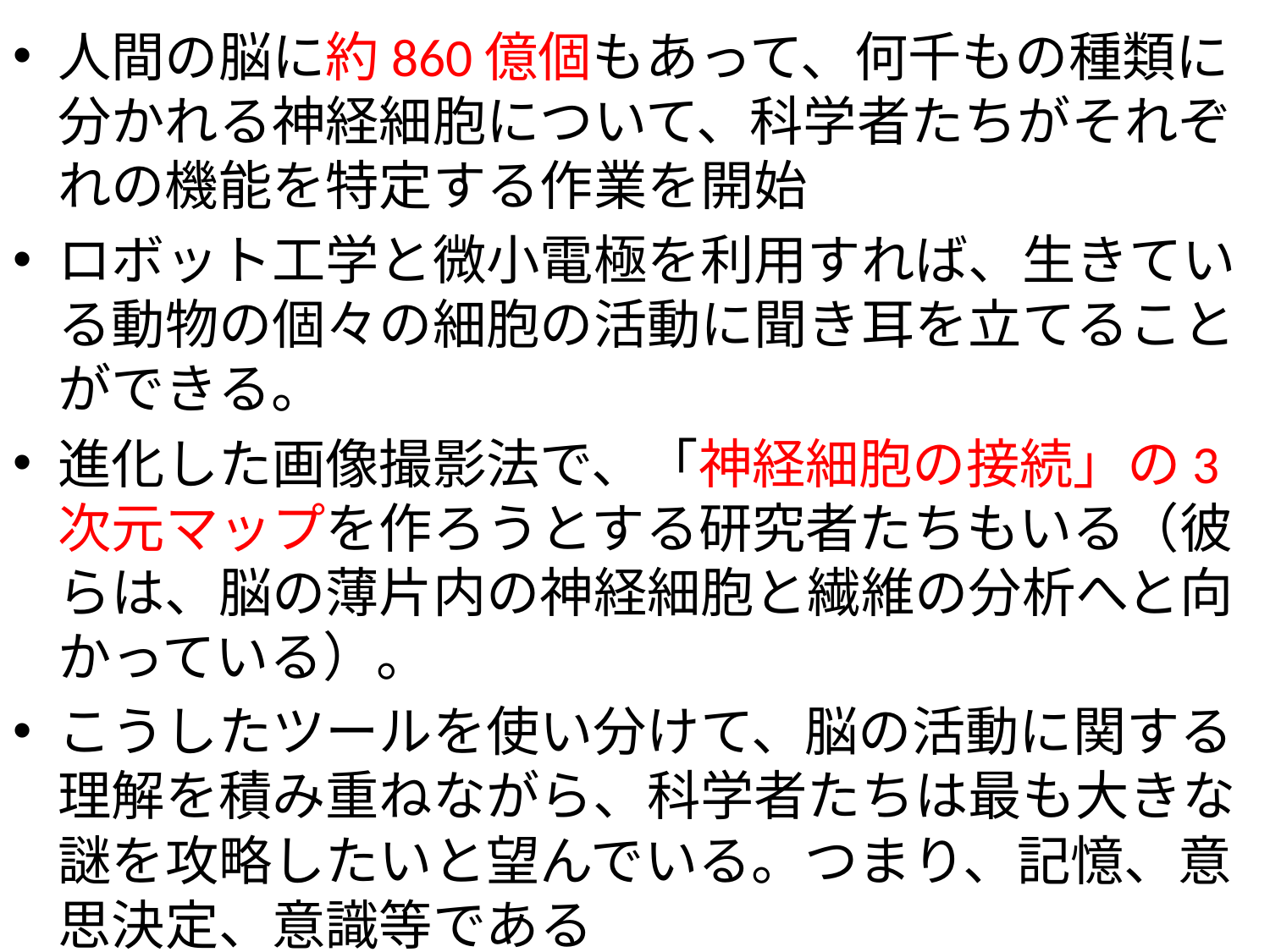

人間の脳に約860億個もあって、何千もの種類に分かれる神経細胞について、科学者たちがそれぞれの機能を特定する作業を開始
ロボット工学と微小電極を利用すれば、生きている動物の個々の細胞の活動に聞き耳を立てることができる。
進化した画像撮影法で、「神経細胞の接続」の3次元マップを作ろうとする研究者たちもいる（彼らは、脳の薄片内の神経細胞と繊維の分析へと向かっている）。
こうしたツールを使い分けて、脳の活動に関する理解を積み重ねながら、科学者たちは最も大きな謎を攻略したいと望んでいる。つまり、記憶、意思決定、意識等である